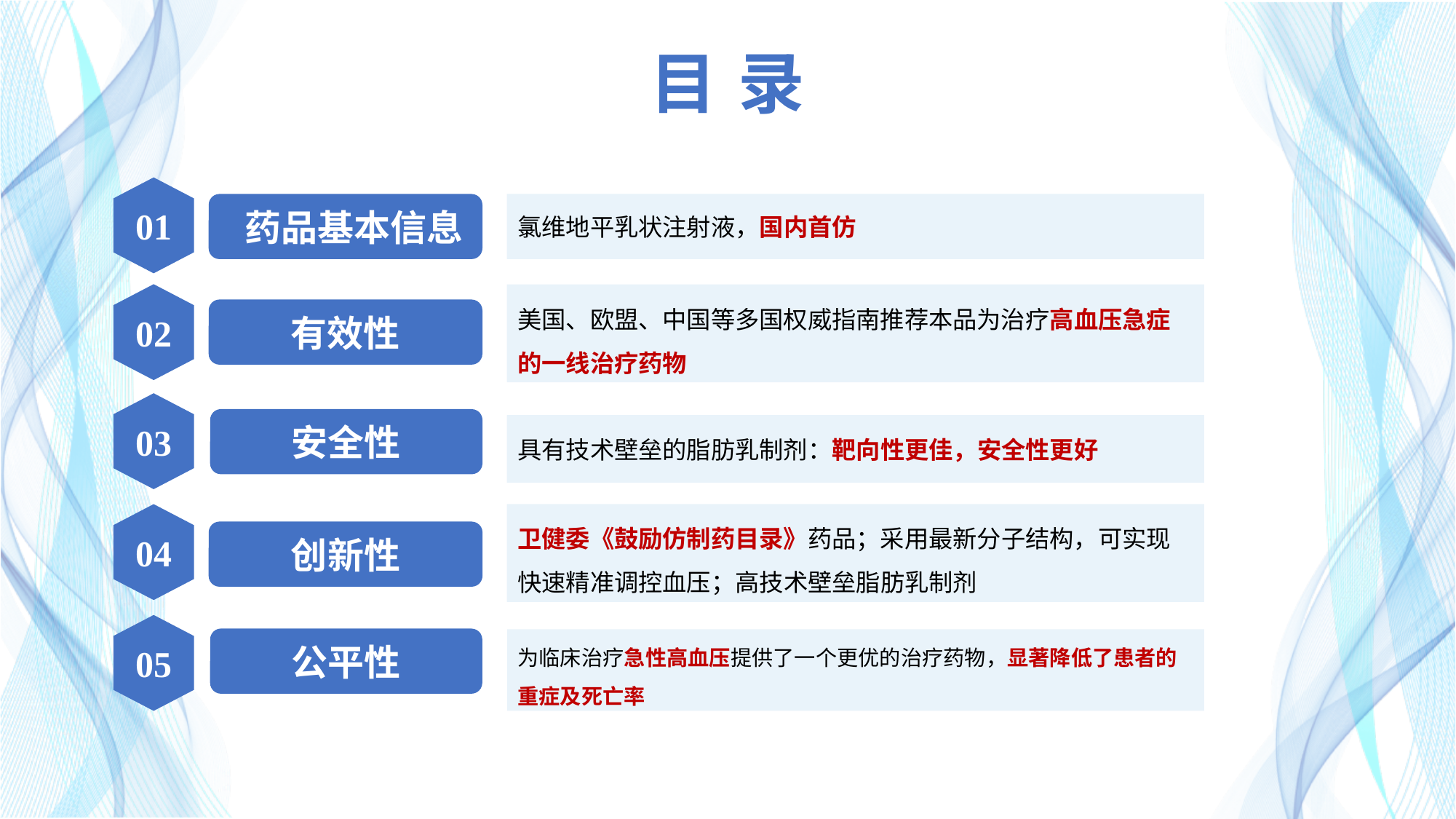

目 录
01
 药品基本信息
氯维地平乳状注射液，国内首仿
02
美国、欧盟、中国等多国权威指南推荐本品为治疗高血压急症的一线治疗药物
有效性
03
安全性
具有技术壁垒的脂肪乳制剂：靶向性更佳，安全性更好
04
卫健委《鼓励仿制药目录》药品；采用最新分子结构，可实现快速精准调控血压；高技术壁垒脂肪乳制剂
创新性
05
公平性
为临床治疗急性高血压提供了一个更优的治疗药物，显著降低了患者的重症及死亡率